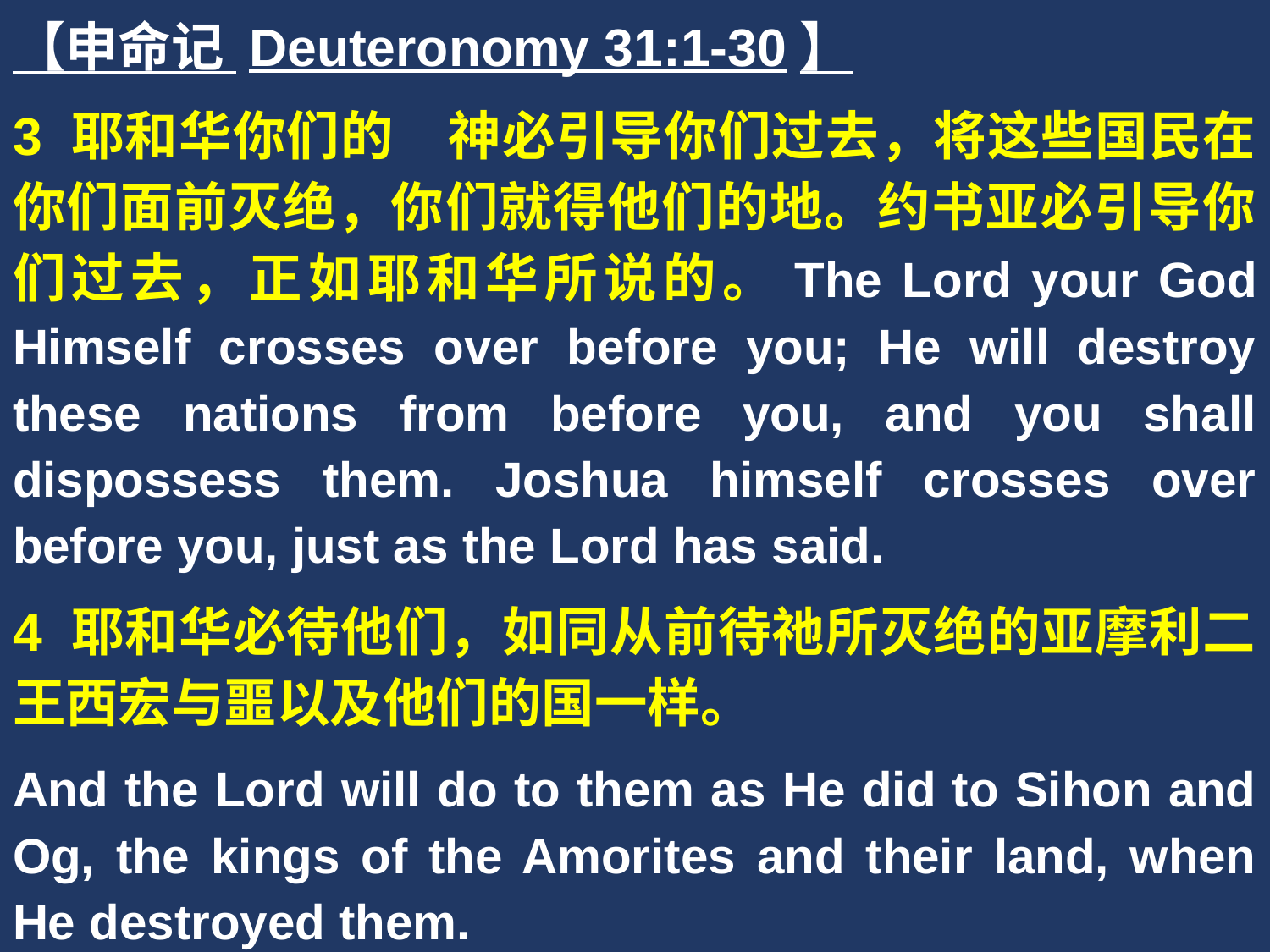

【申命记 Deuteronomy 31:1-30】
3 耶和华你们的　神必引导你们过去，将这些国民在你们面前灭绝，你们就得他们的地。约书亚必引导你们过去，正如耶和华所说的。The Lord your God Himself crosses over before you; He will destroy these nations from before you, and you shall dispossess them. Joshua himself crosses over before you, just as the Lord has said.
4 耶和华必待他们，如同从前待祂所灭绝的亚摩利二王西宏与噩以及他们的国一样。
And the Lord will do to them as He did to Sihon and Og, the kings of the Amorites and their land, when He destroyed them.